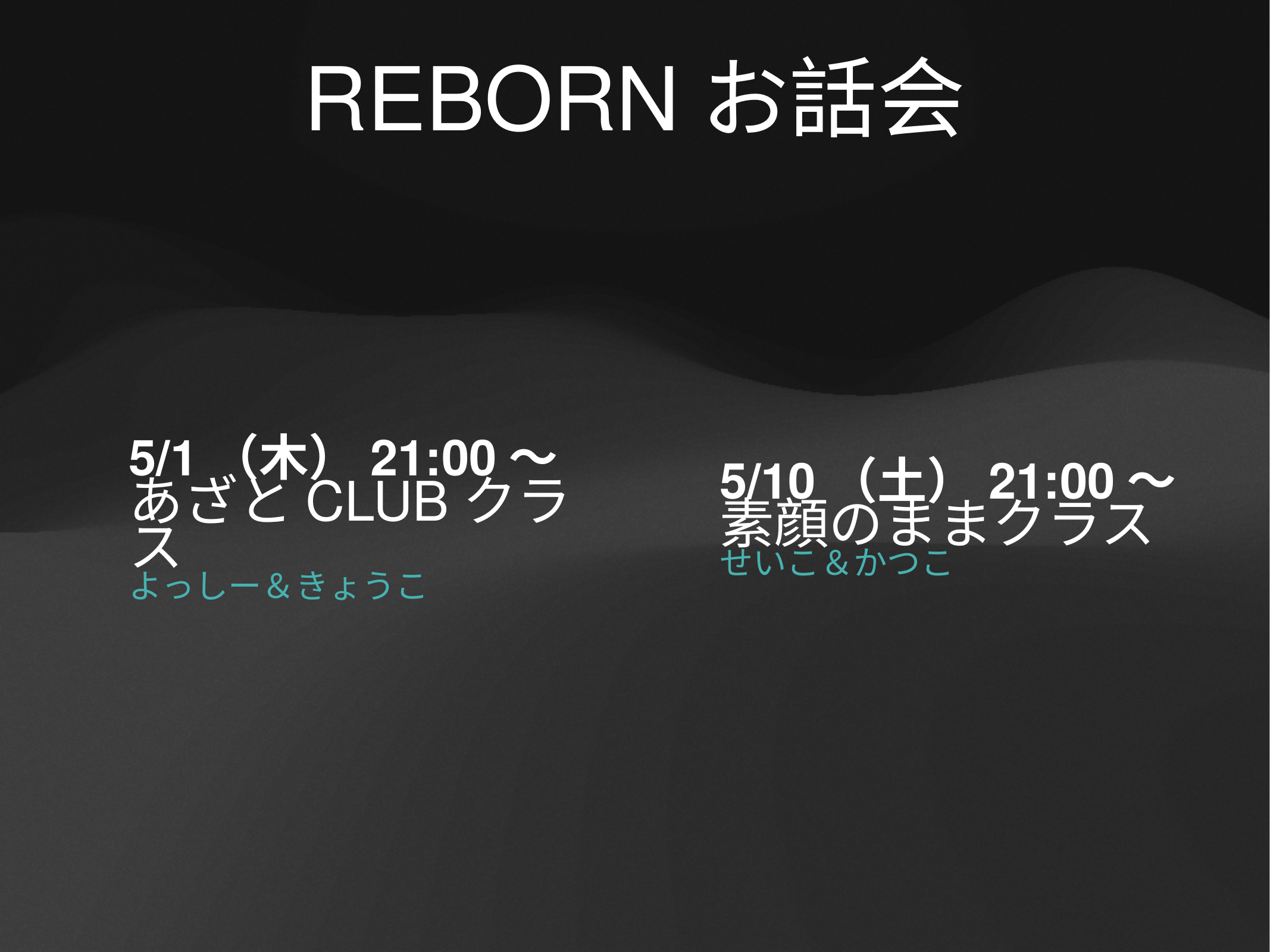

REBORNお話会
5/1（木）21:00～
あざとCLUBクラス
よっしー＆きょうこ
5/10（土）21:00～
素顔のままクラス
せいこ＆かつこ